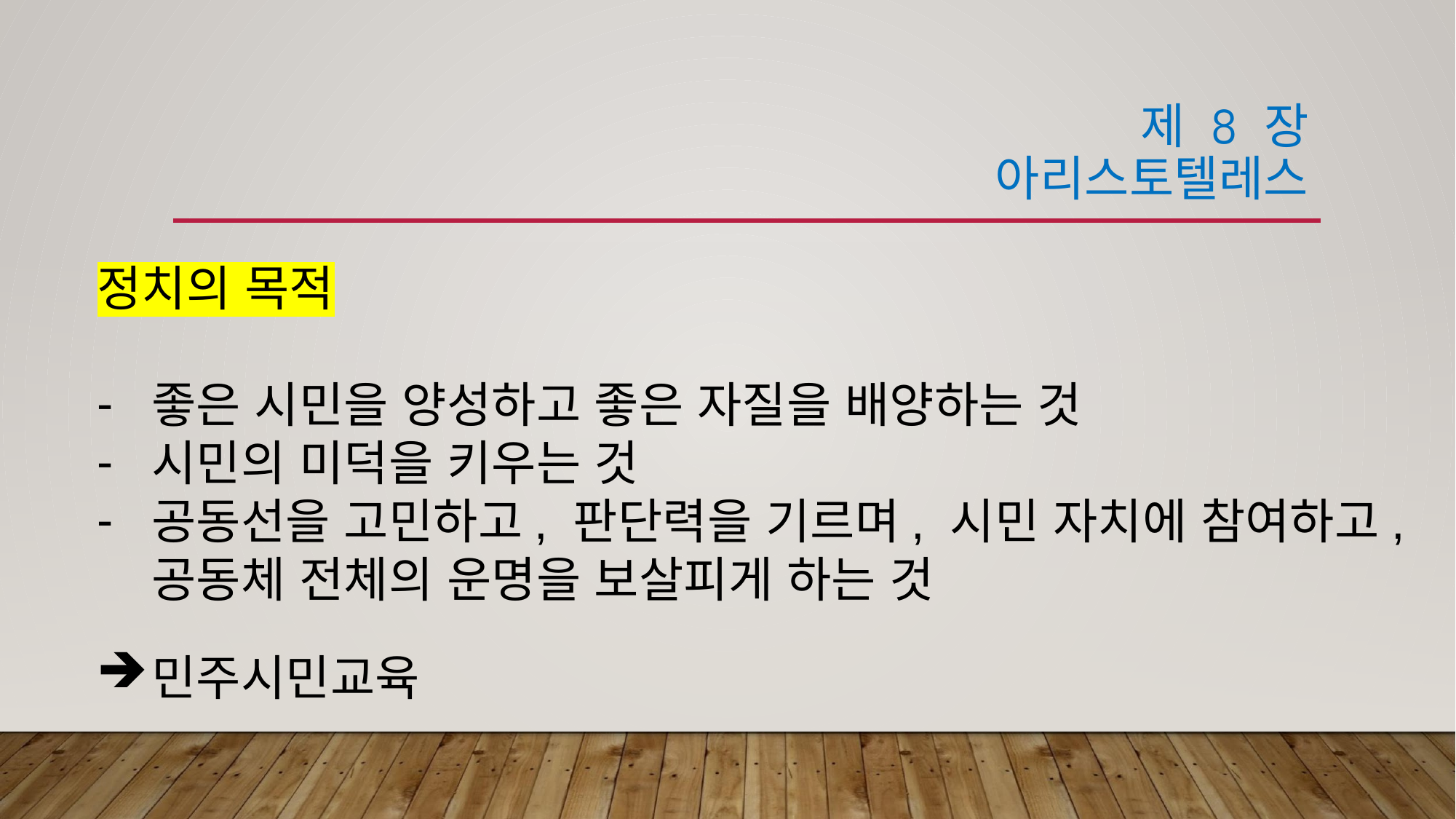

# 제 8 장 아리스토텔레스
정치의 목적

좋은 시민을 양성하고 좋은 자질을 배양하는 것
시민의 미덕을 키우는 것
공동선을 고민하고, 판단력을 기르며, 시민 자치에 참여하고, 공동체 전체의 운명을 보살피게 하는 것
민주시민교육